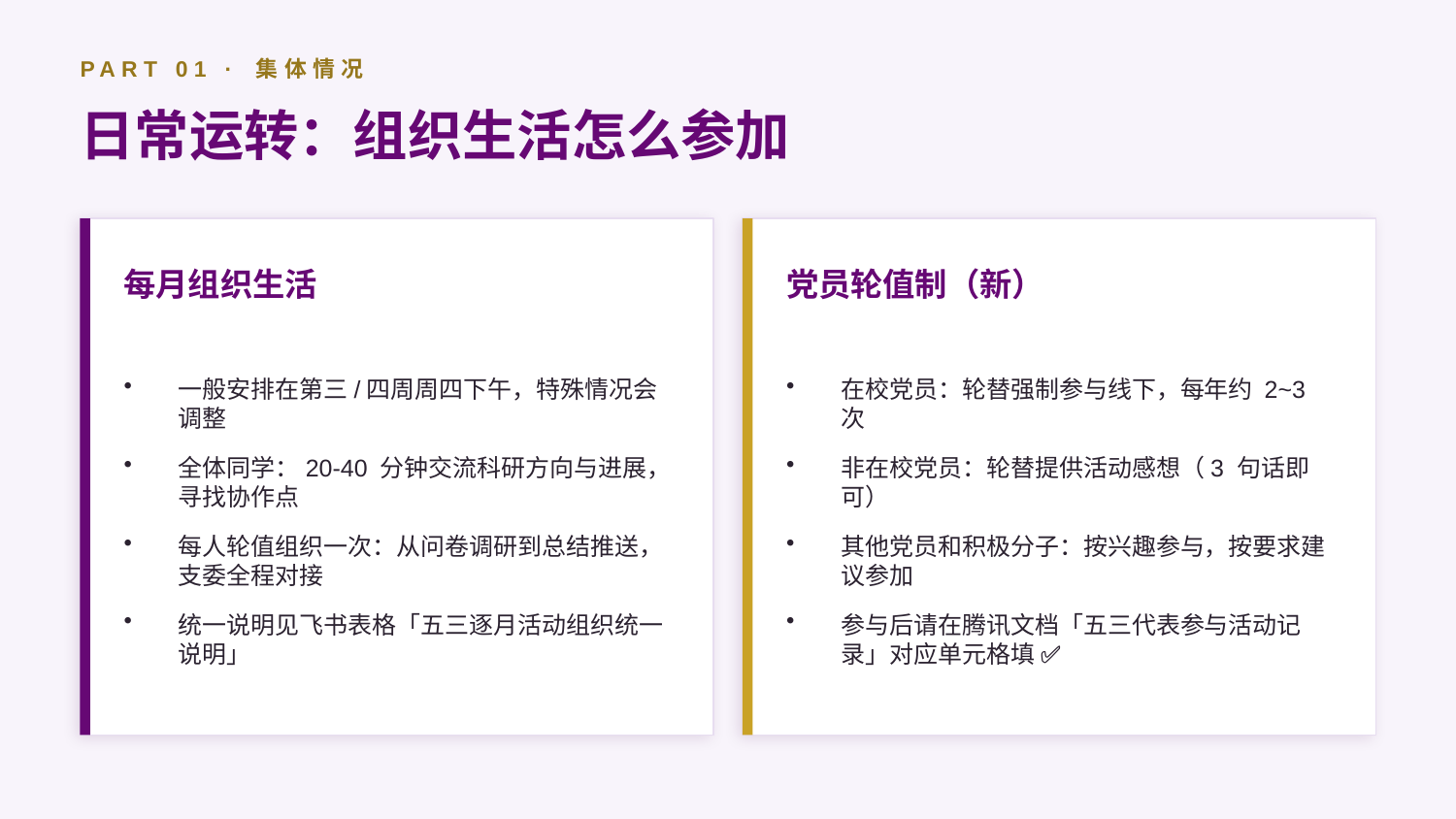

PART 01 · 集体情况
日常运转：组织生活怎么参加

每月组织生活
党员轮值制（新）
一般安排在第三/四周周四下午，特殊情况会调整
全体同学：20-40 分钟交流科研方向与进展，寻找协作点
每人轮值组织一次：从问卷调研到总结推送，支委全程对接
统一说明见飞书表格「五三逐月活动组织统一说明」
在校党员：轮替强制参与线下，每年约 2~3 次
非在校党员：轮替提供活动感想（3 句话即可）
其他党员和积极分子：按兴趣参与，按要求建议参加
参与后请在腾讯文档「五三代表参与活动记录」对应单元格填 ✅